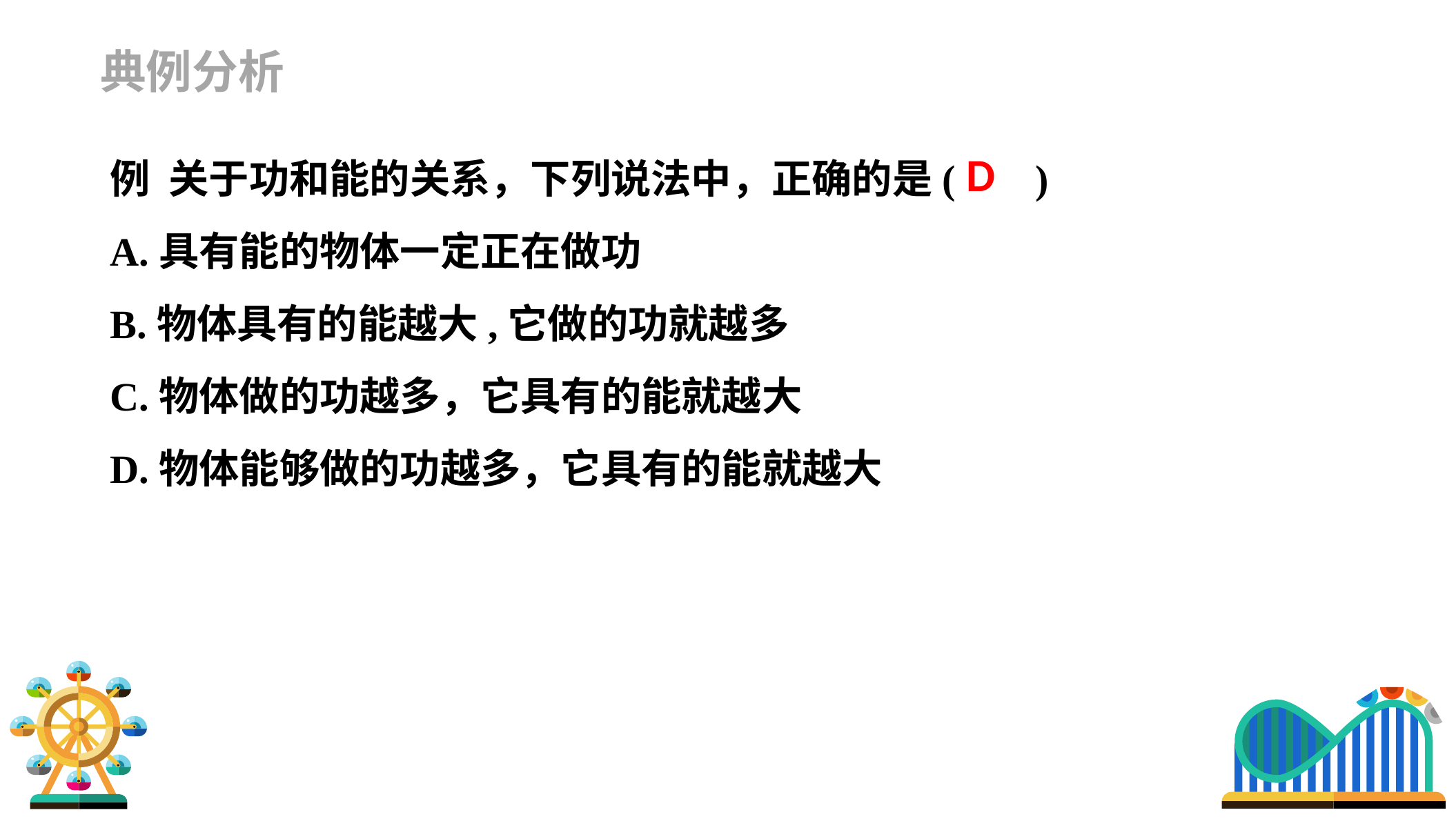

典例分析
例  关于功和能的关系，下列说法中，正确的是(        )
A.具有能的物体一定正在做功
B.物体具有的能越大,它做的功就越多
C.物体做的功越多，它具有的能就越大
D.物体能够做的功越多，它具有的能就越大
D